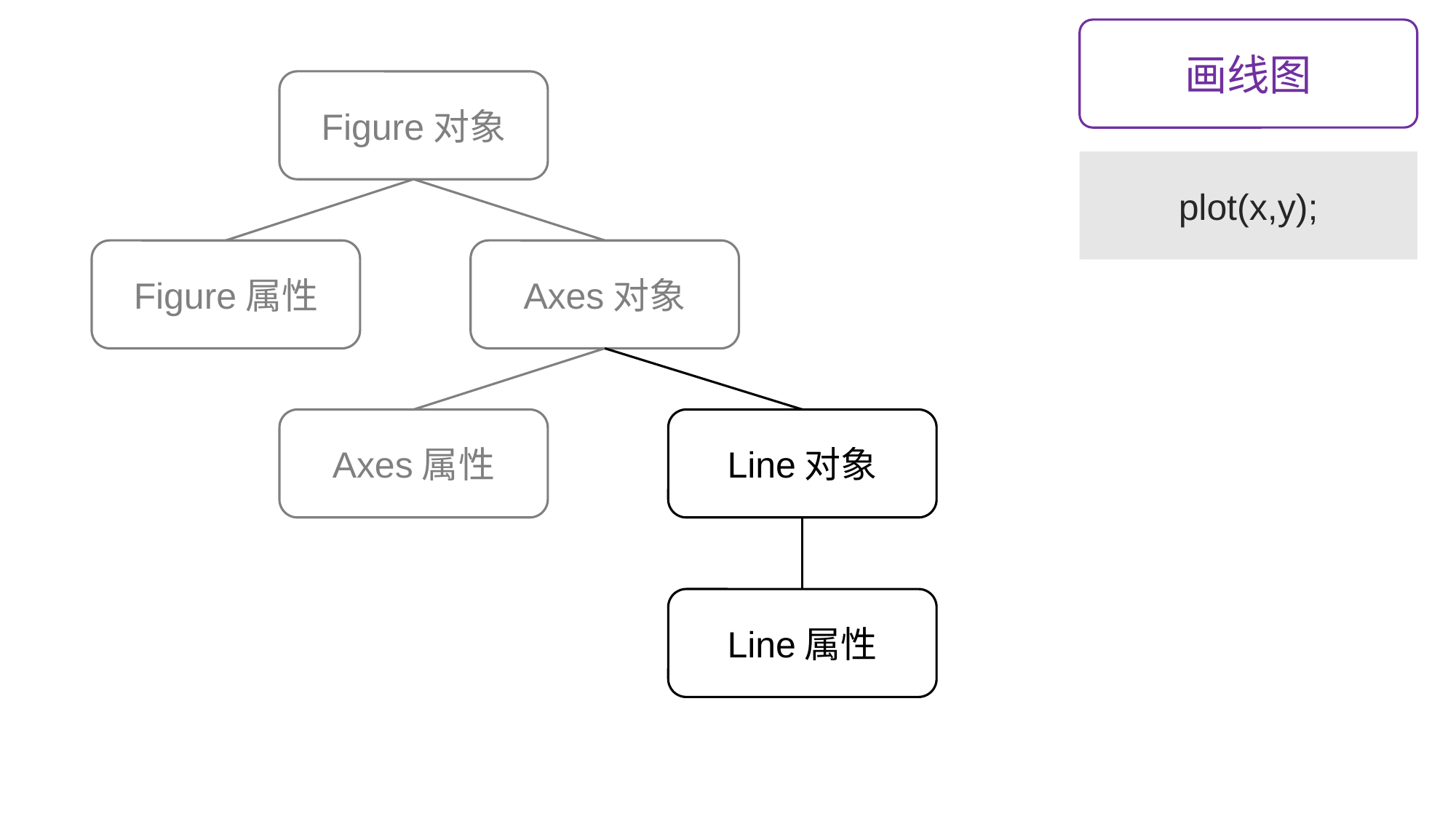

画线图
Figure对象
plot(x,y);
Figure属性
Axes对象
Axes属性
Line对象
Line属性